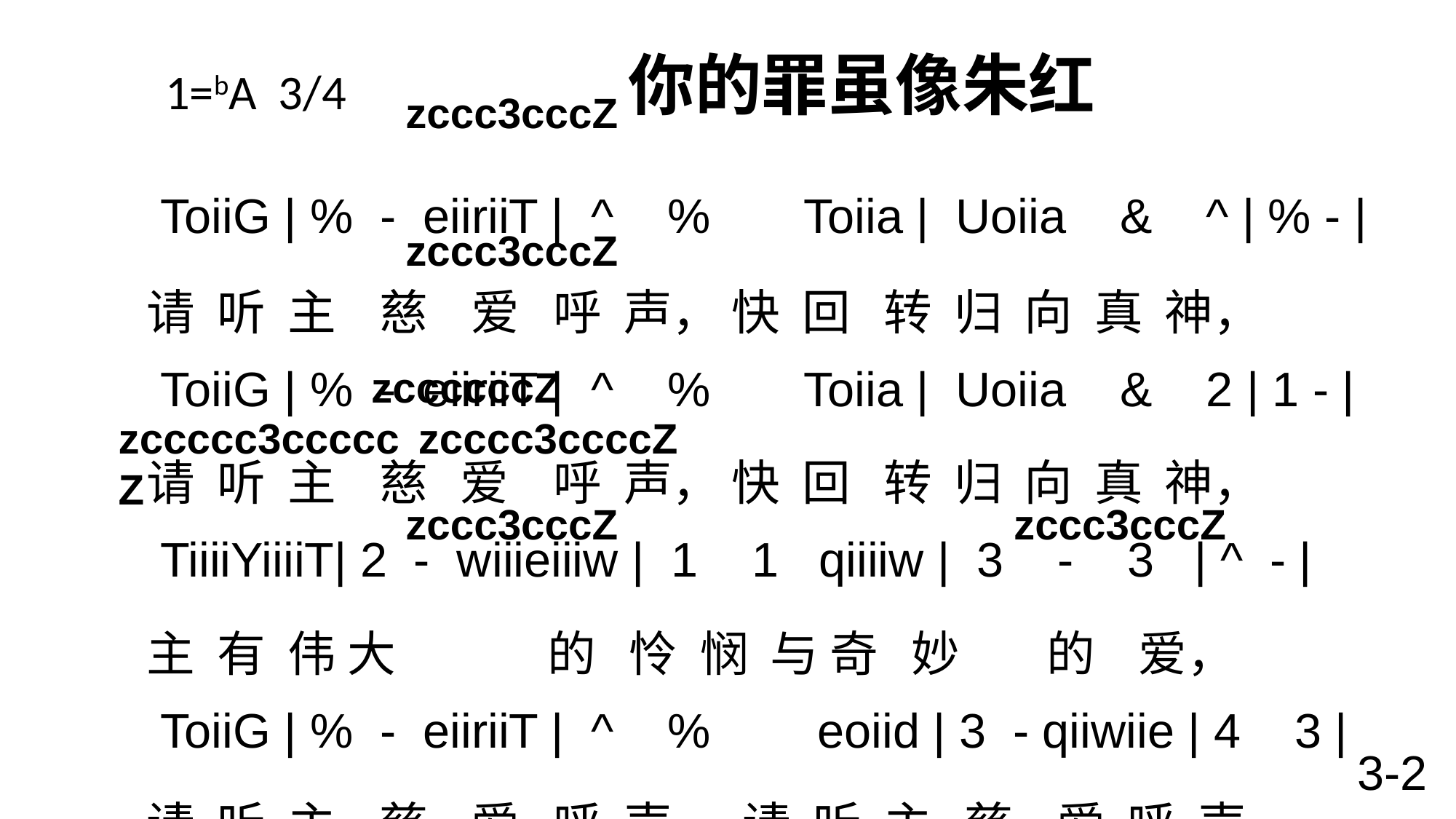

# 1=bA  3/4                  你的罪虽像朱红
    zccc3cccZ
 ToiiG | %  -  eiiriiT |  ^    %       Toiia |  Uoiia    &    ^ | % - |
请  听  主    慈    爱   呼  声， 快  回   转  归  向  真  神，
 ToiiG | %  -  eiiriiT |  ^    %       Toiia |  Uoiia    &    2 | 1 - |
请  听  主    慈   爱    呼  声， 快  回   转  归  向  真  神，
 TiiiiYiiiiT| 2  -  wiiieiiiw |  1    1   qiiiiw |  3    -    3   | ^  - |
主  有  伟 大              的   怜  悯  与 奇   妙        的    爱，
 ToiiG | %  -  eiiriiT |  ^    %        eoiid | 3  - qiiwiie | 4    3 |
请  听  主    慈    爱   呼  声，  请  听  主   慈    爱  呼  声，
 wiiiiq | 19  U    qoiiH |  %    -    TiiiiT|  %9  T    TiiiiT |  % -  \
快  回  转  归  向  真   神，    快  回  转  归  向  真   神。
    zccc3cccZ
    zccccc3cccccZ
    zccccccZ
    zcccc3ccccZ
    zccc3cccZ
    zccc3cccZ
3-2